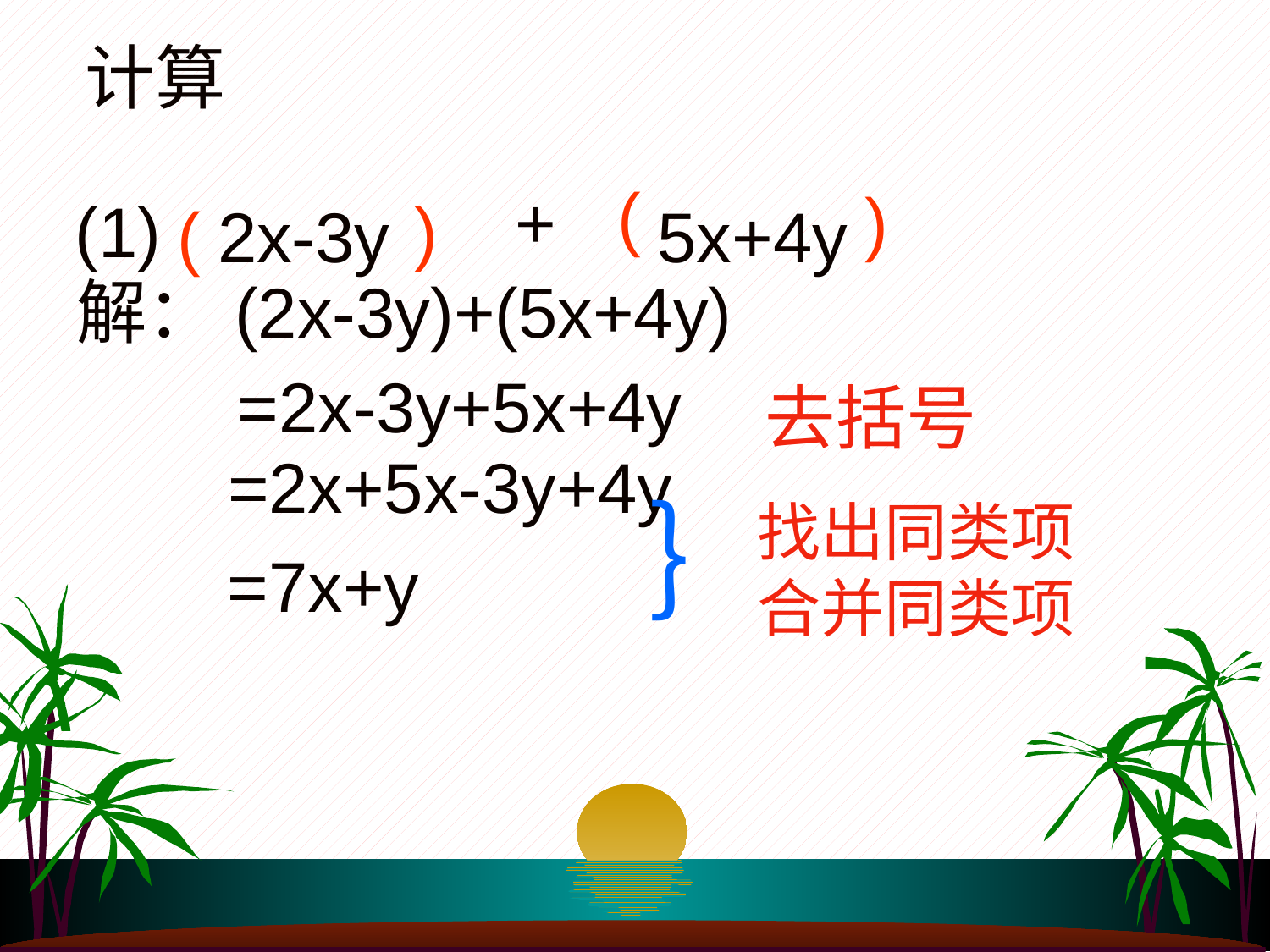

计算

(
+
)

(1)
)
(
2x-3y
5x+4y
解：(2x-3y)+(5x+4y)
=2x-3y+5x+4y
去括号
=2x+5x-3y+4y
｝
找出同类项
合并同类项
=7x+y